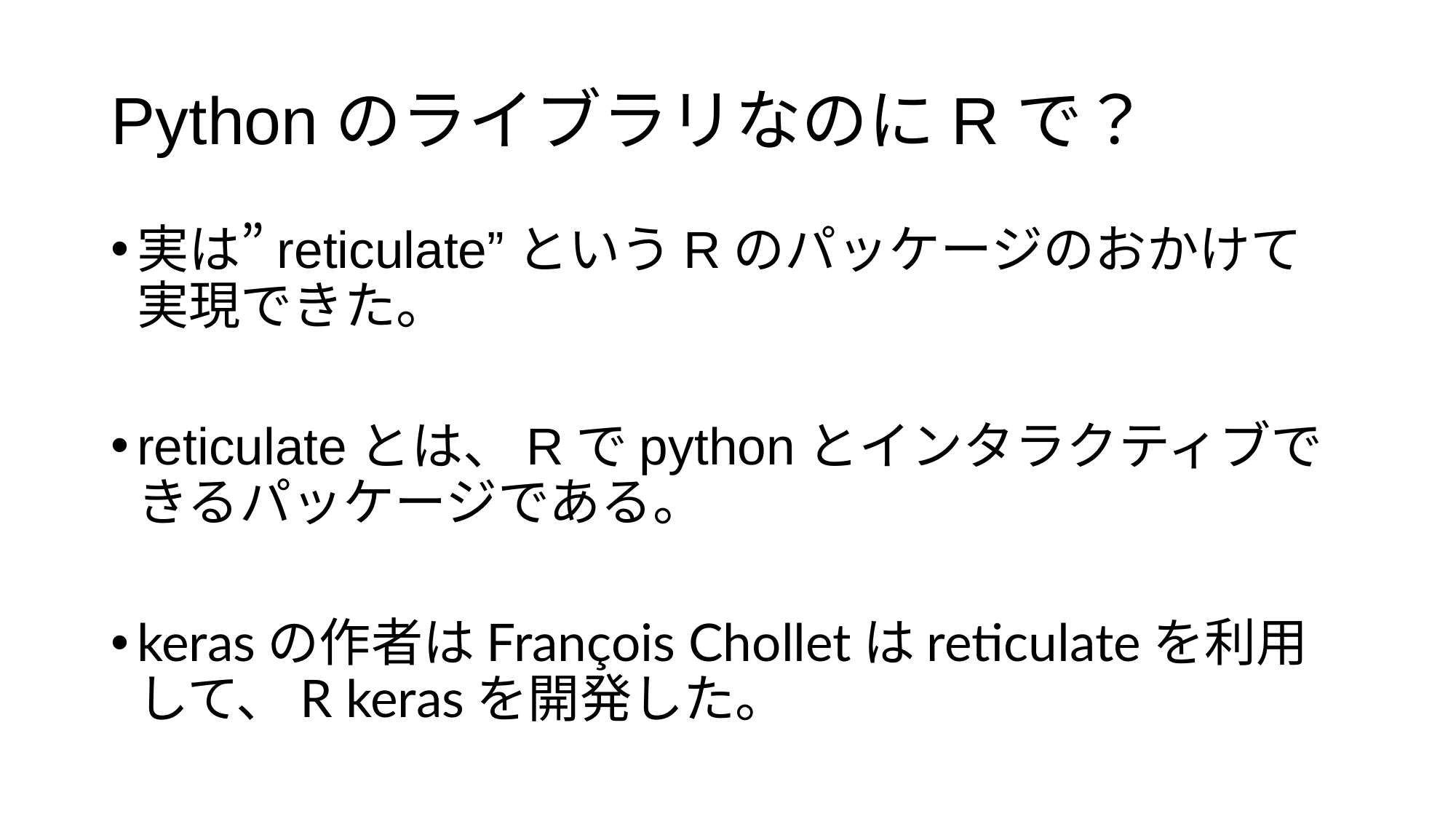

# PythonのライブラリなのにRで？
実は”reticulate”というRのパッケージのおかけて実現できた。

reticulateとは、Rでpythonとインタラクティブできるパッケージである。

kerasの作者はFrançois Cholletはreticulateを利用して、R kerasを開発した。